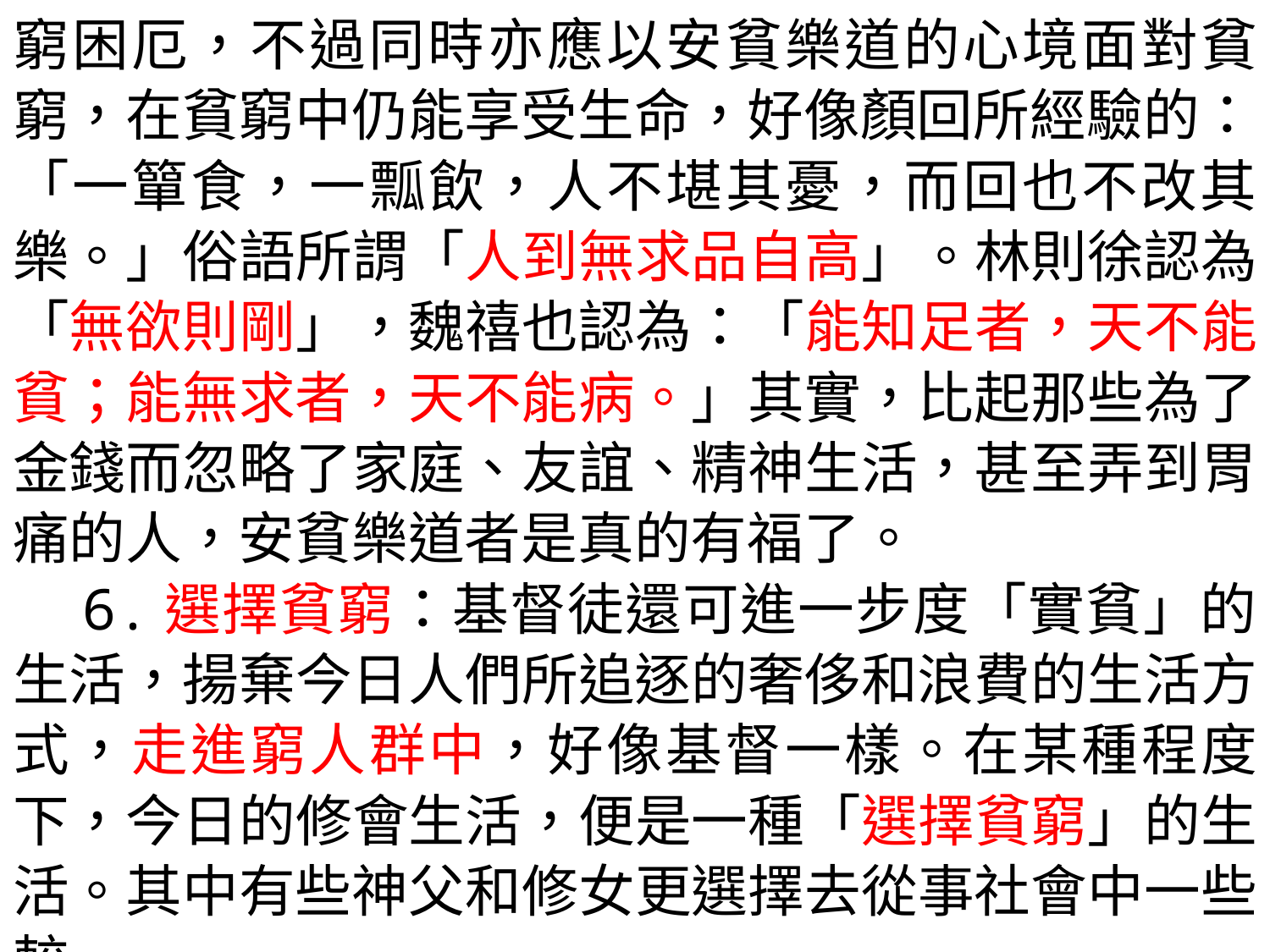

窮困厄，不過同時亦應以安貧樂道的心境面對貧窮，在貧窮中仍能享受生命，好像顏回所經驗的：
「一簞食，一瓢飲，人不堪其憂，而回也不改其樂。」俗語所謂「人到無求品自高」。林則徐認為「無欲則剛」，魏禧也認為：「能知足者，天不能貧；能無求者，天不能病。」其實，比起那些為了金錢而忽略了家庭、友誼、精神生活，甚至弄到胃痛的人，安貧樂道者是真的有福了。
  6.選擇貧窮：基督徒還可進一步度「實貧」的生活，揚棄今日人們所追逐的奢侈和浪費的生活方式，走進窮人群中，好像基督一樣。在某種程度下，今日的修會生活，便是一種「選擇貧窮」的生活。其中有些神父和修女更選擇去從事社會中一些較